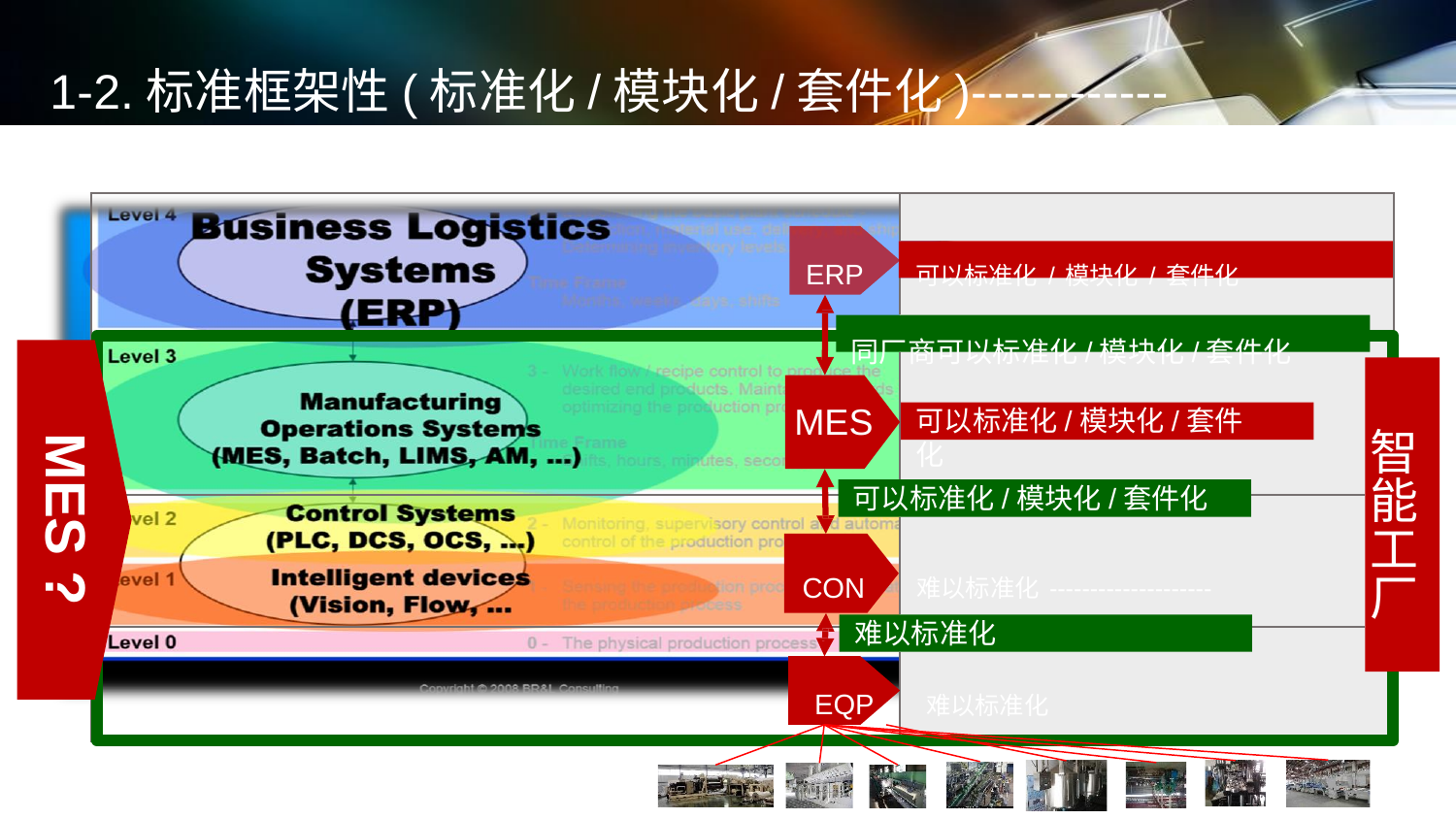

# 1-2.标准框架性(标准化/模块化/套件化)------------

ERP	可以标准化/模块化/套件化

同厂商可以标准化/模块化/套件化

MES
可以标准化/模块化/套件化

智 能 工 厂
MES ?

可以标准化/模块化/套件化

CON	难以标准化--------------------

难以标准化
EQP	难以标准化